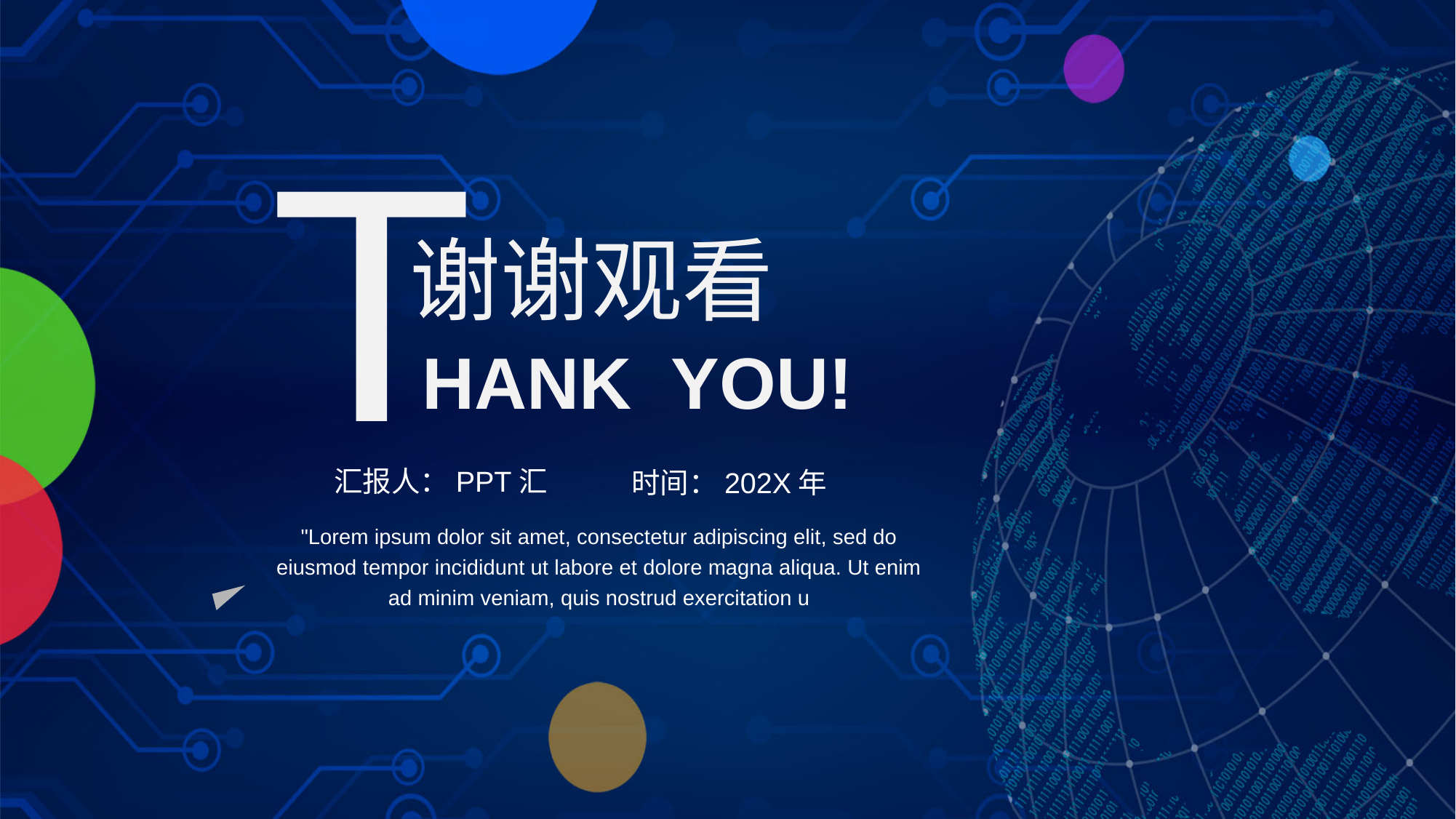

T
谢谢观看
HANK  YOU!
汇报人：PPT汇
时间：202X年
"Lorem ipsum dolor sit amet, consectetur adipiscing elit, sed do eiusmod tempor incididunt ut labore et dolore magna aliqua. Ut enim ad minim veniam, quis nostrud exercitation u